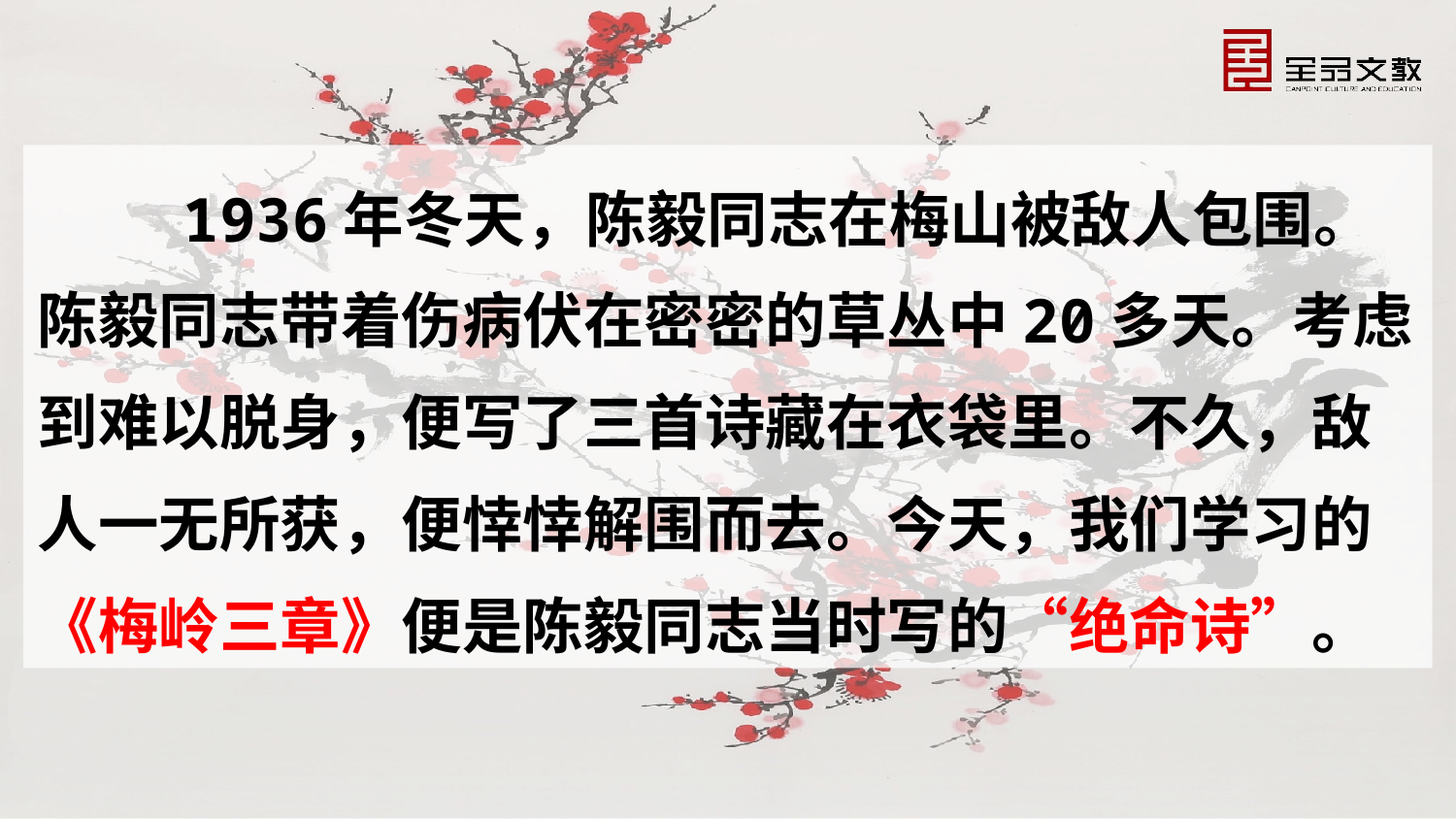

1936年冬天，陈毅同志在梅山被敌人包围。  陈毅同志带着伤病伏在密密的草丛中20多天。考虑到难以脱身，便写了三首诗藏在衣袋里。不久，敌人一无所获，便悻悻解围而去。今天，我们学习的《梅岭三章》便是陈毅同志当时写的“绝命诗”。